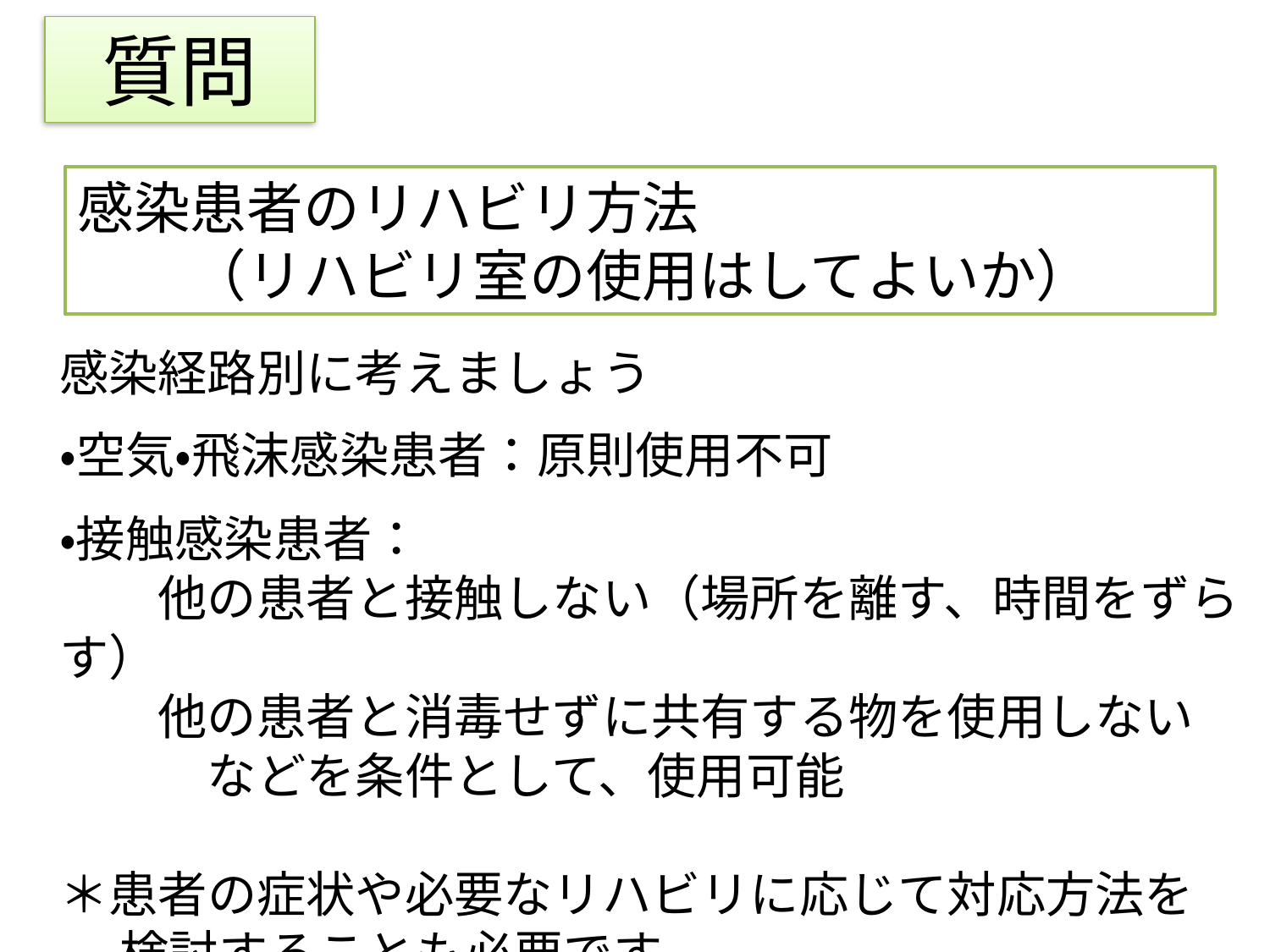

質問
感染患者のリハビリ方法
　　（リハビリ室の使用はしてよいか）
感染経路別に考えましょう

・空気・飛沫感染患者：原則使用不可

・接触感染患者：
　　他の患者と接触しない（場所を離す、時間をずらす）
　　他の患者と消毒せずに共有する物を使用しない
　　　などを条件として、使用可能

＊患者の症状や必要なリハビリに応じて対応方法を
　 検討することも必要です